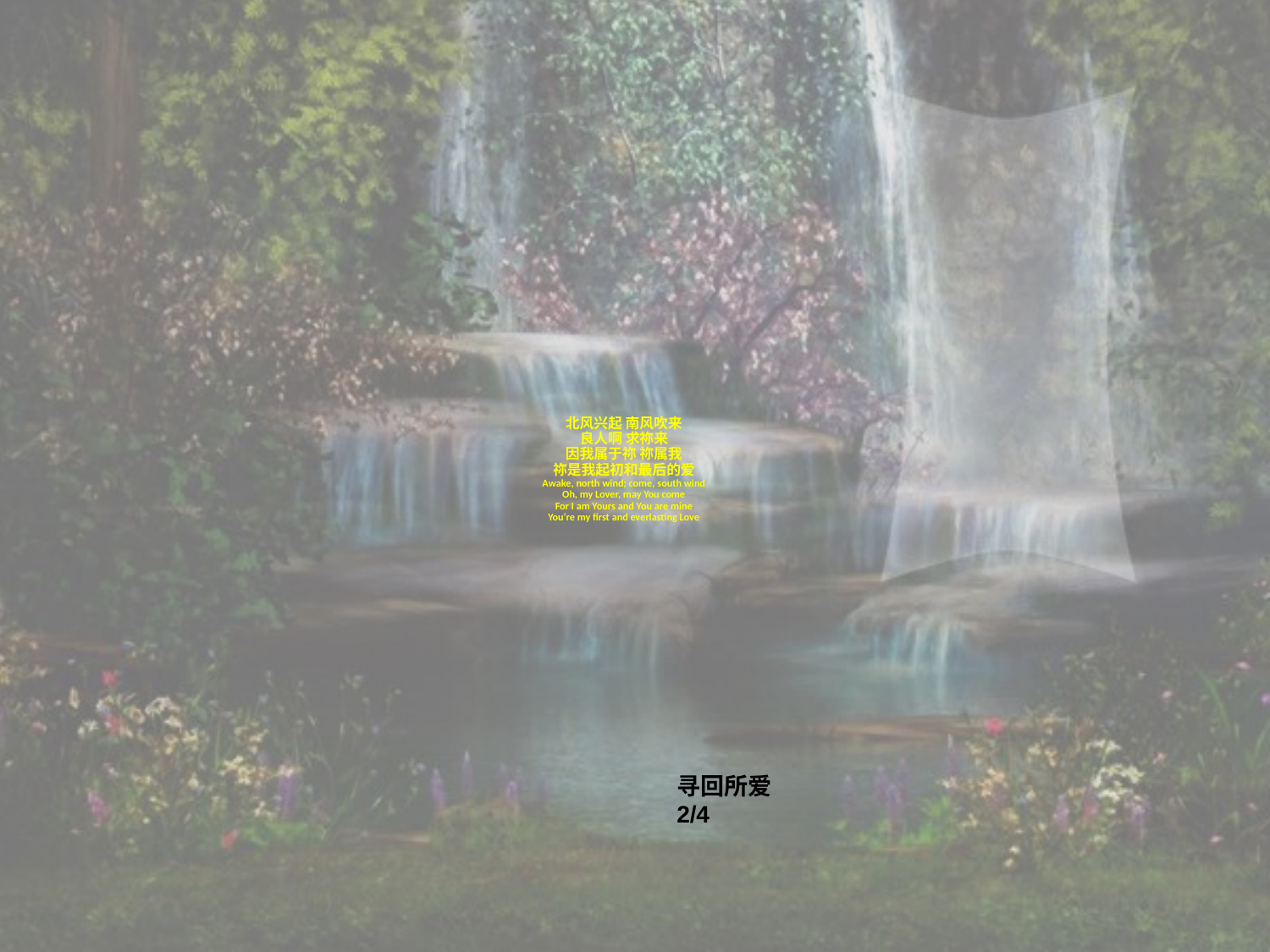

# 北风兴起 南风吹来 良人啊 求祢来 因我属于祢 祢属我 祢是我起初和最后的爱 Awake, north wind; come, south wind Oh, my Lover, may You come For I am Yours and You are mine You’re my first and everlasting Love
寻回所爱 2/4